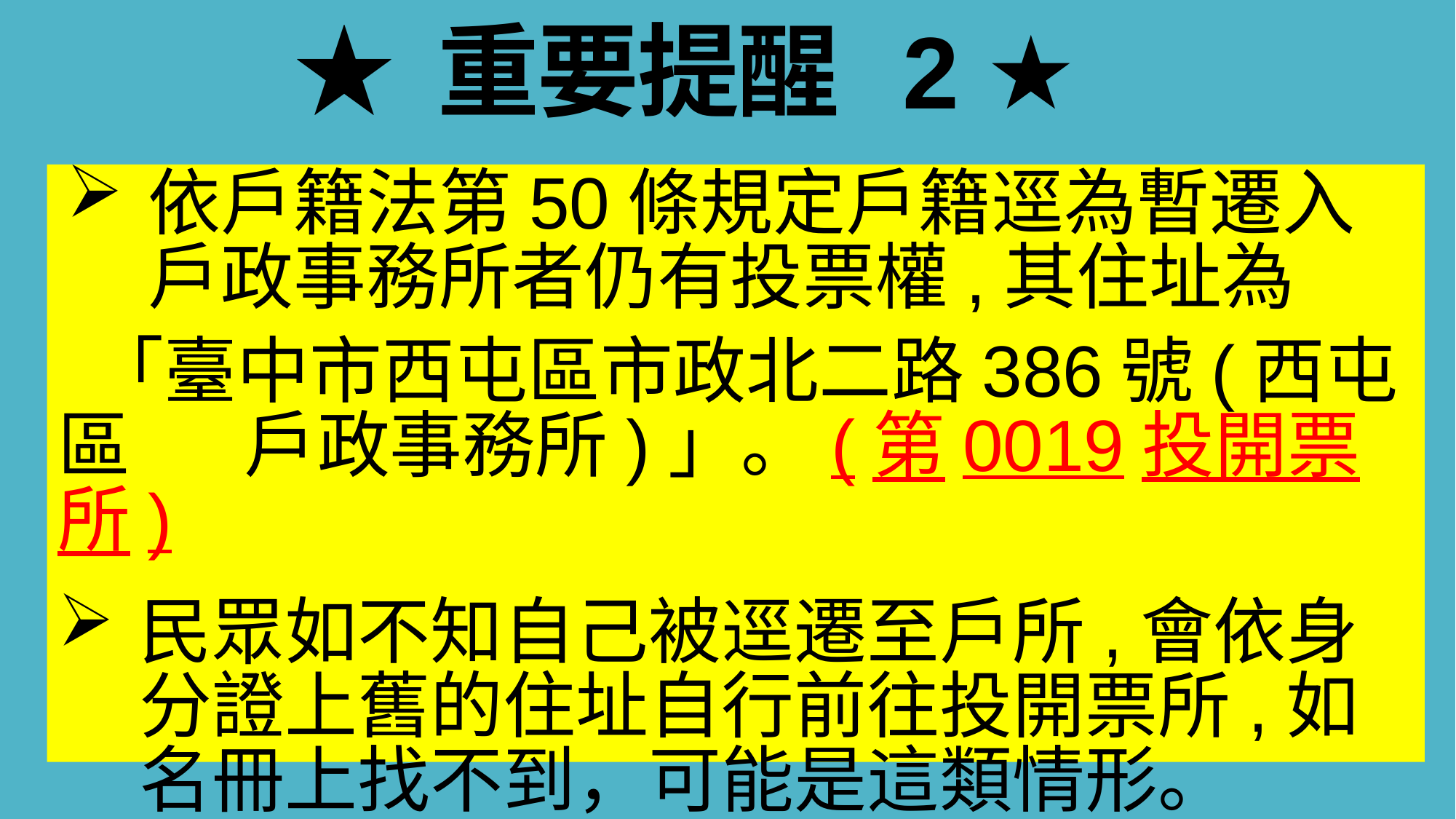

★ 重要提醒  2 ★
依戶籍法第50條規定戶籍逕為暫遷入戶政事務所者仍有投票權,其住址為
 「臺中市西屯區市政北二路386號(西屯區       戶政事務所)」。(第0019投開票所)
民眾如不知自己被逕遷至戶所,會依身分證上舊的住址自行前往投開票所,如名冊上找不到，可能是這類情形。